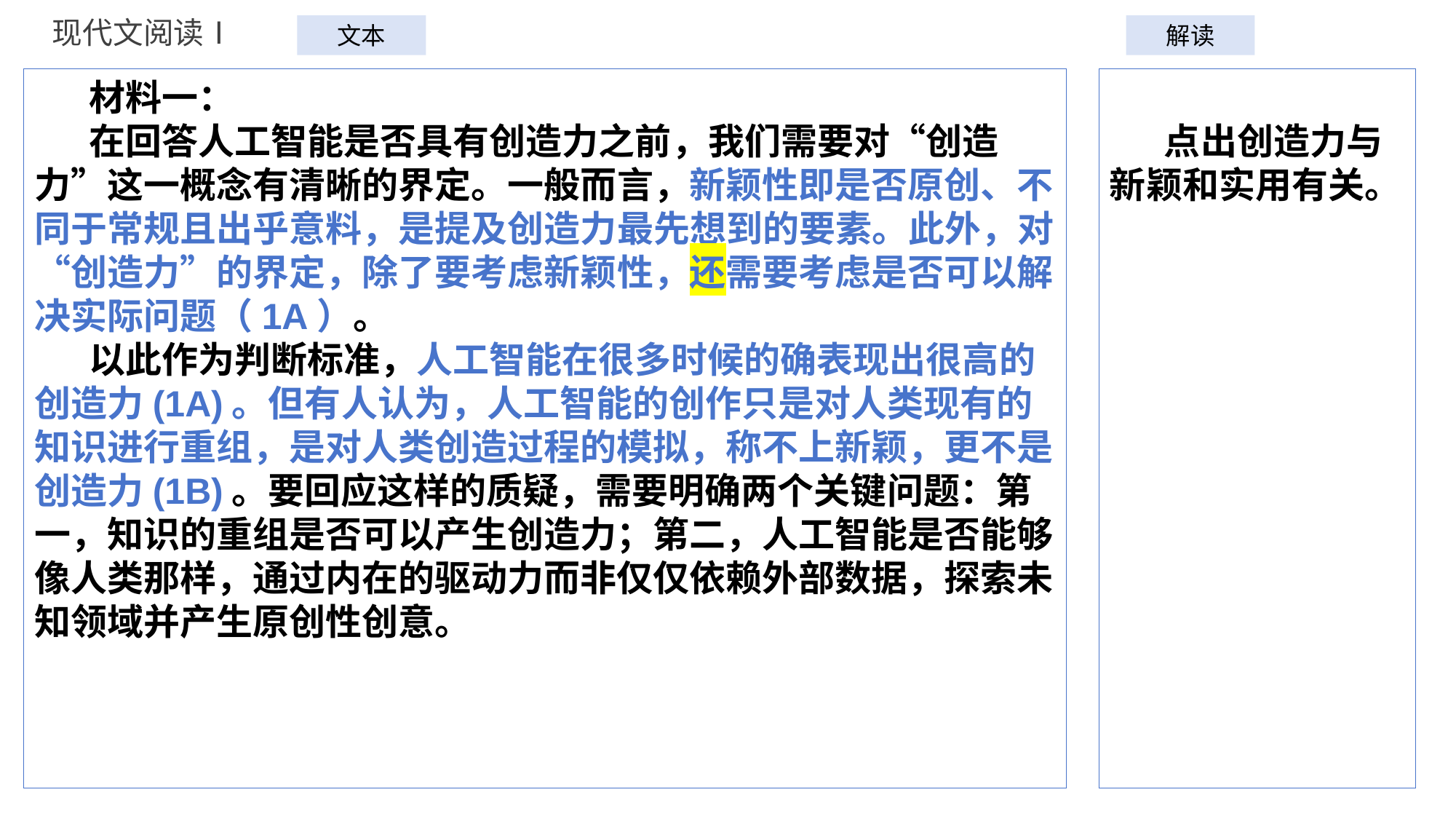

现代文阅读Ⅰ
文本
解读
材料一：
在回答人工智能是否具有创造力之前，我们需要对“创造力”这一概念有清晰的界定。一般而言，新颖性即是否原创、不同于常规且出乎意料，是提及创造力最先想到的要素。此外，对“创造力”的界定，除了要考虑新颖性，还需要考虑是否可以解决实际问题（1A）。
以此作为判断标准，人工智能在很多时候的确表现出很高的创造力(1A)。但有人认为，人工智能的创作只是对人类现有的知识进行重组，是对人类创造过程的模拟，称不上新颖，更不是创造力(1B)。要回应这样的质疑，需要明确两个关键问题：第一，知识的重组是否可以产生创造力；第二，人工智能是否能够像人类那样，通过内在的驱动力而非仅仅依赖外部数据，探索未知领域并产生原创性创意。

点出创造力与新颖和实用有关。